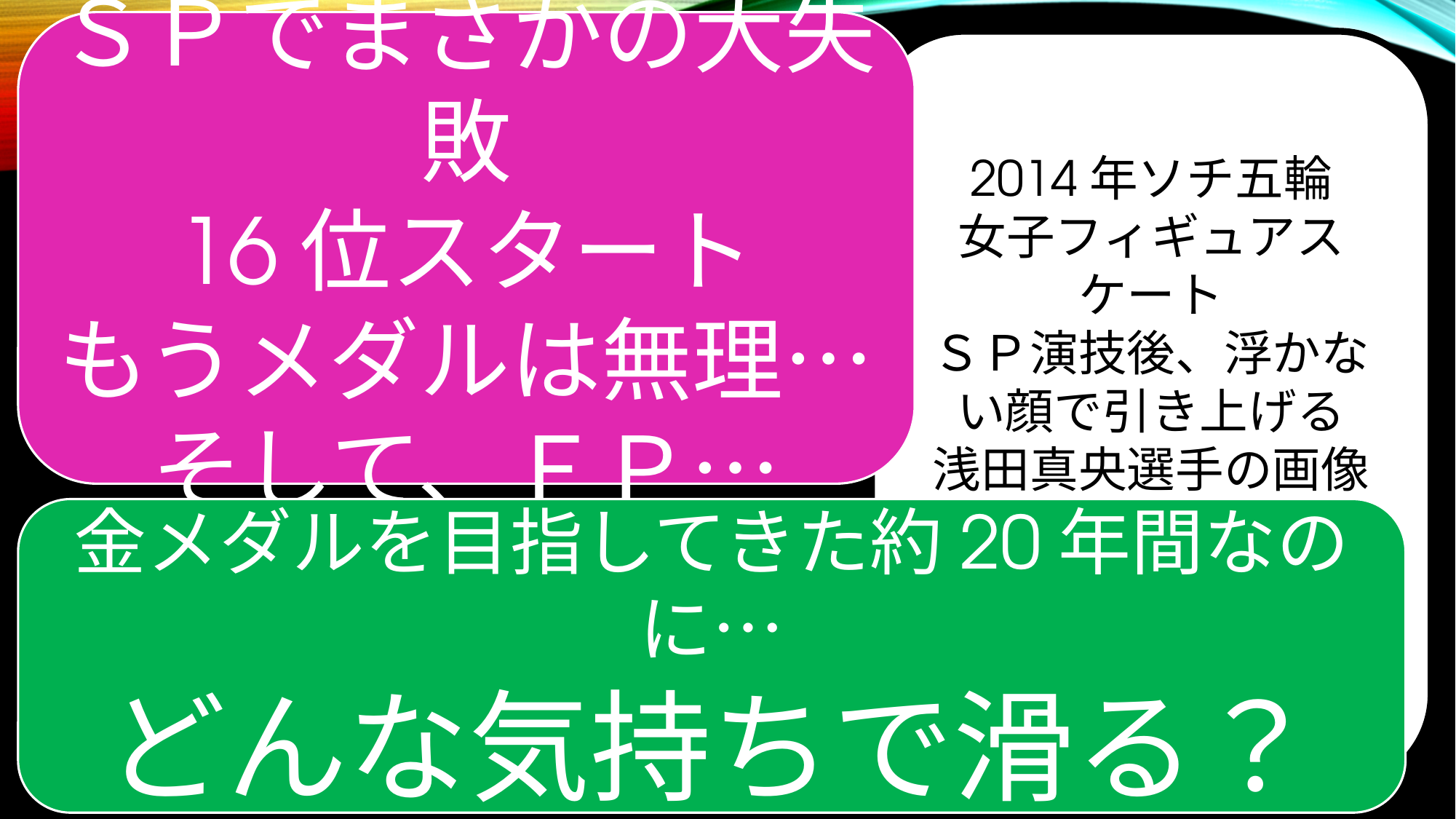

ＳＰでまさかの大失敗
16位スタート
もうメダルは無理…
そして、ＦＰ…
2014年ソチ五輪
女子フィギュアスケート
ＳＰ演技後、浮かない顔で引き上げる
浅田真央選手の画像

金メダルを目指してきた約20年間なのに…
どんな気持ちで滑る？